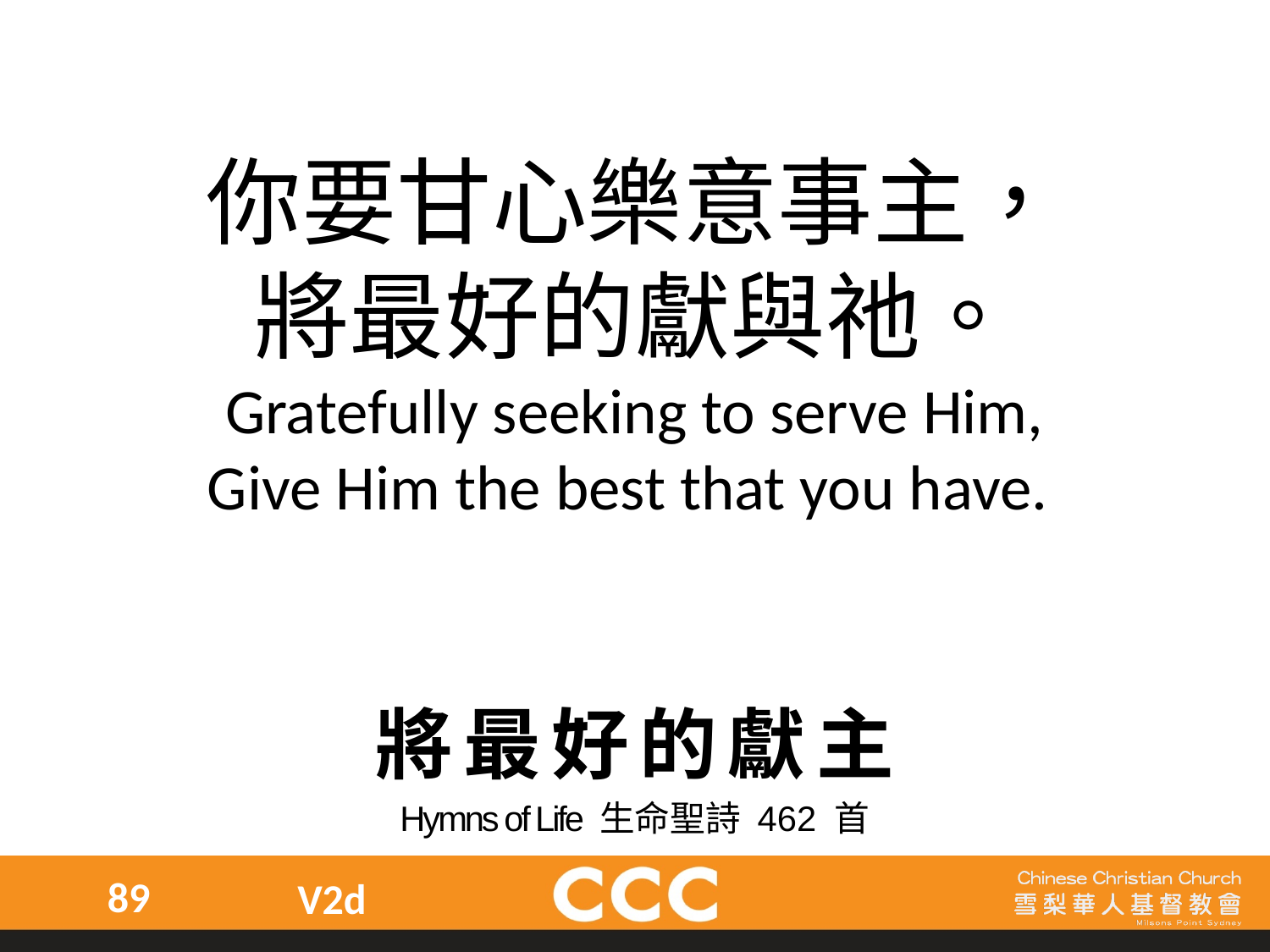

你要甘心樂意事主，
將最好的獻與祂。
Gratefully seeking to serve Him,
Give Him the best that you have.
將最好的獻主
Hymns of Life 生命聖詩 462 首
89
V2d